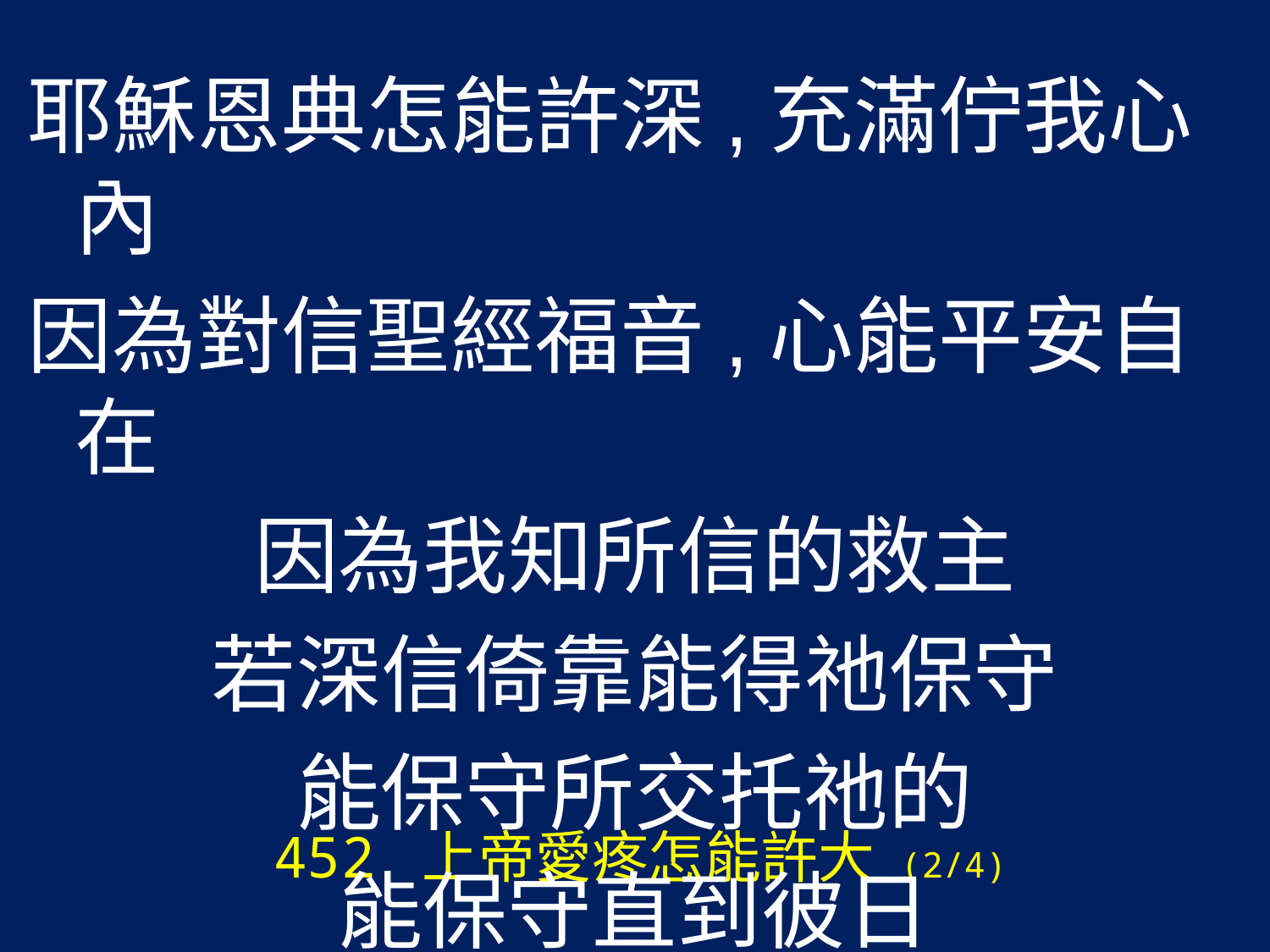

耶穌恩典怎能許深,充滿佇我心內
因為對信聖經福音,心能平安自在
因為我知所信的救主
若深信倚靠能得祂保守
能保守所交托祂的
能保守直到彼日
# 452 上帝愛疼怎能許大 (2/4)